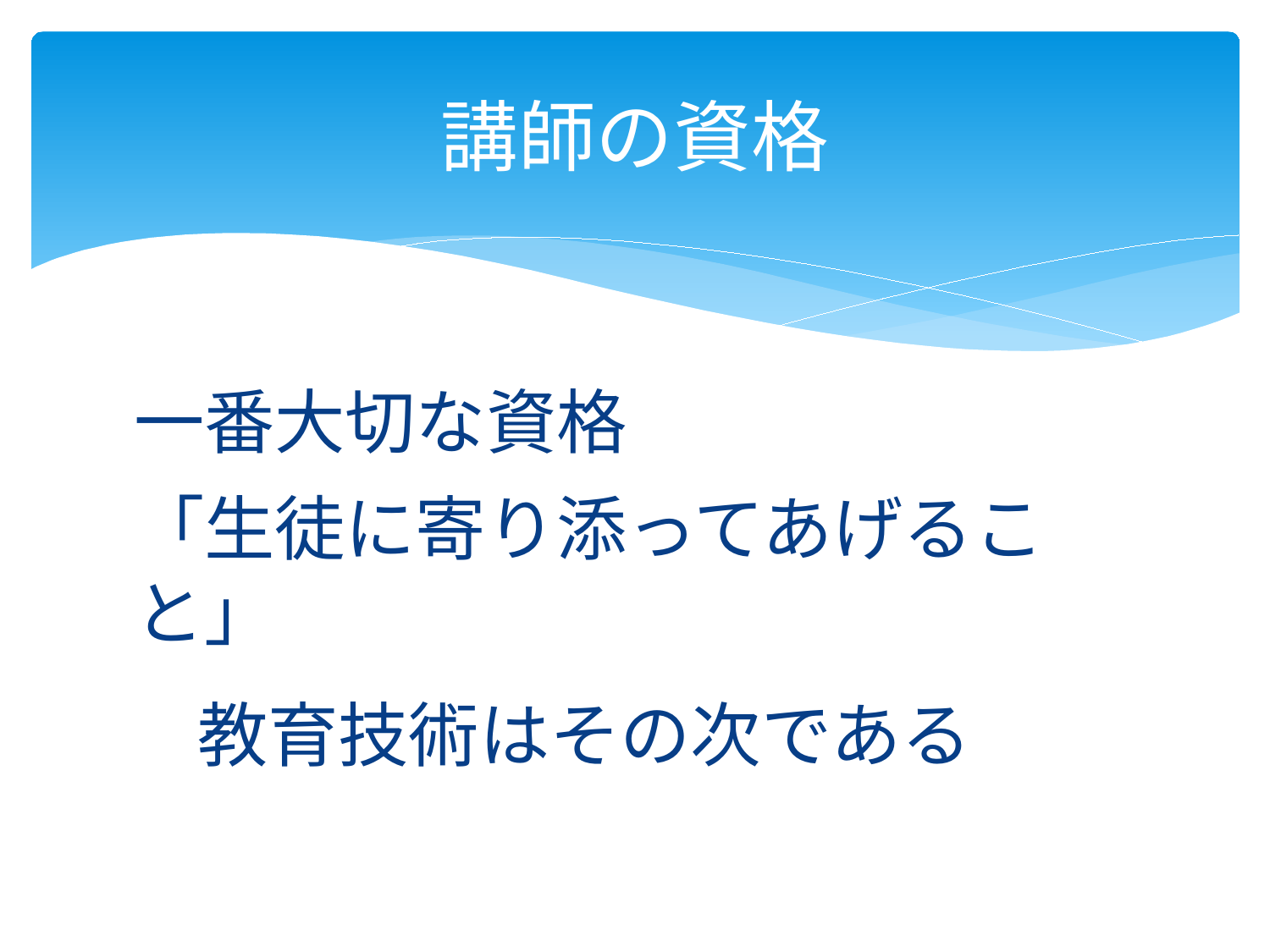

# 講師の資格
一番大切な資格
「生徒に寄り添ってあげること」
　
　教育技術はその次である